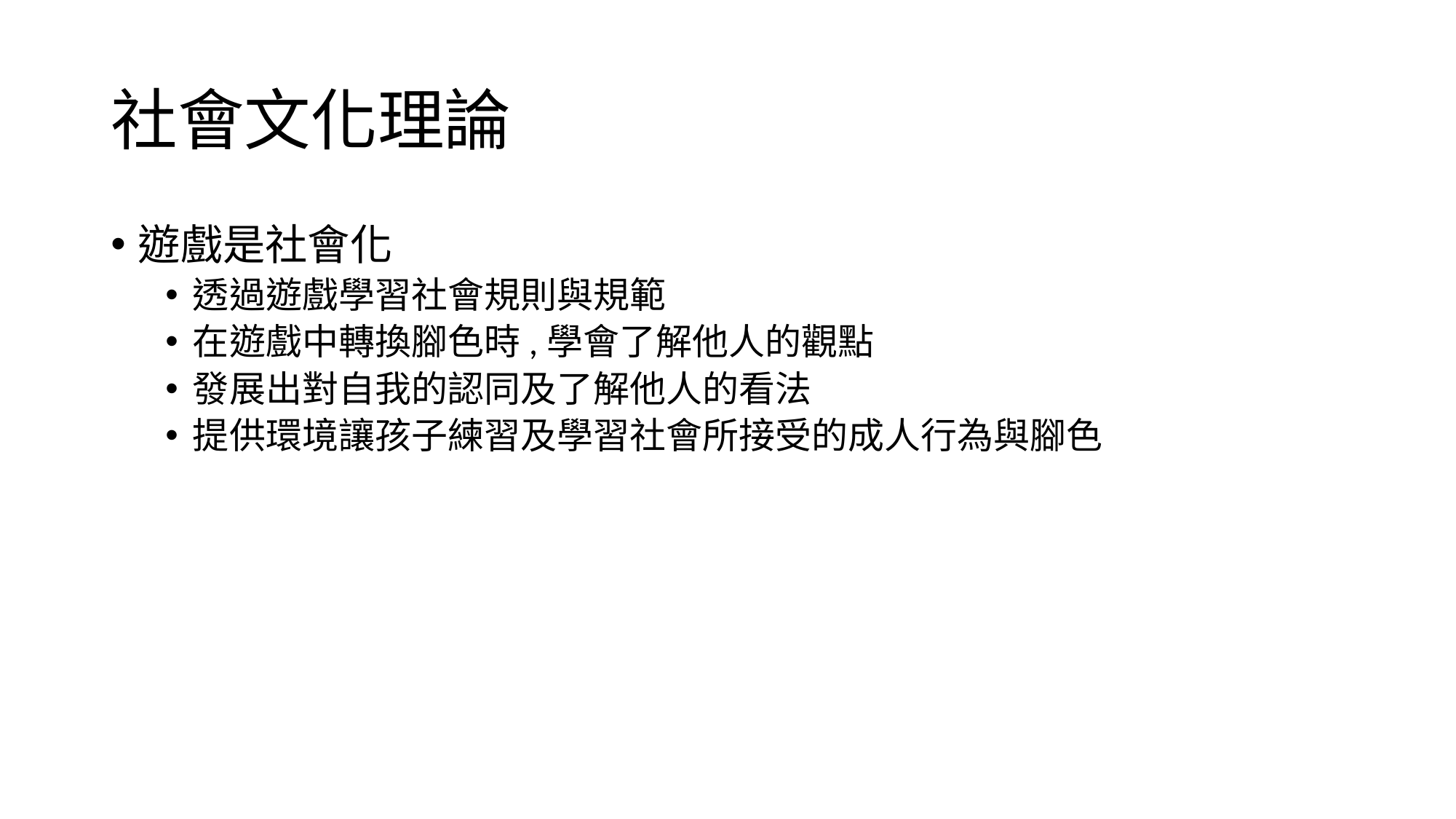

# 社會文化理論
遊戲是社會化
透過遊戲學習社會規則與規範
在遊戲中轉換腳色時,學會了解他人的觀點
發展出對自我的認同及了解他人的看法
提供環境讓孩子練習及學習社會所接受的成人行為與腳色